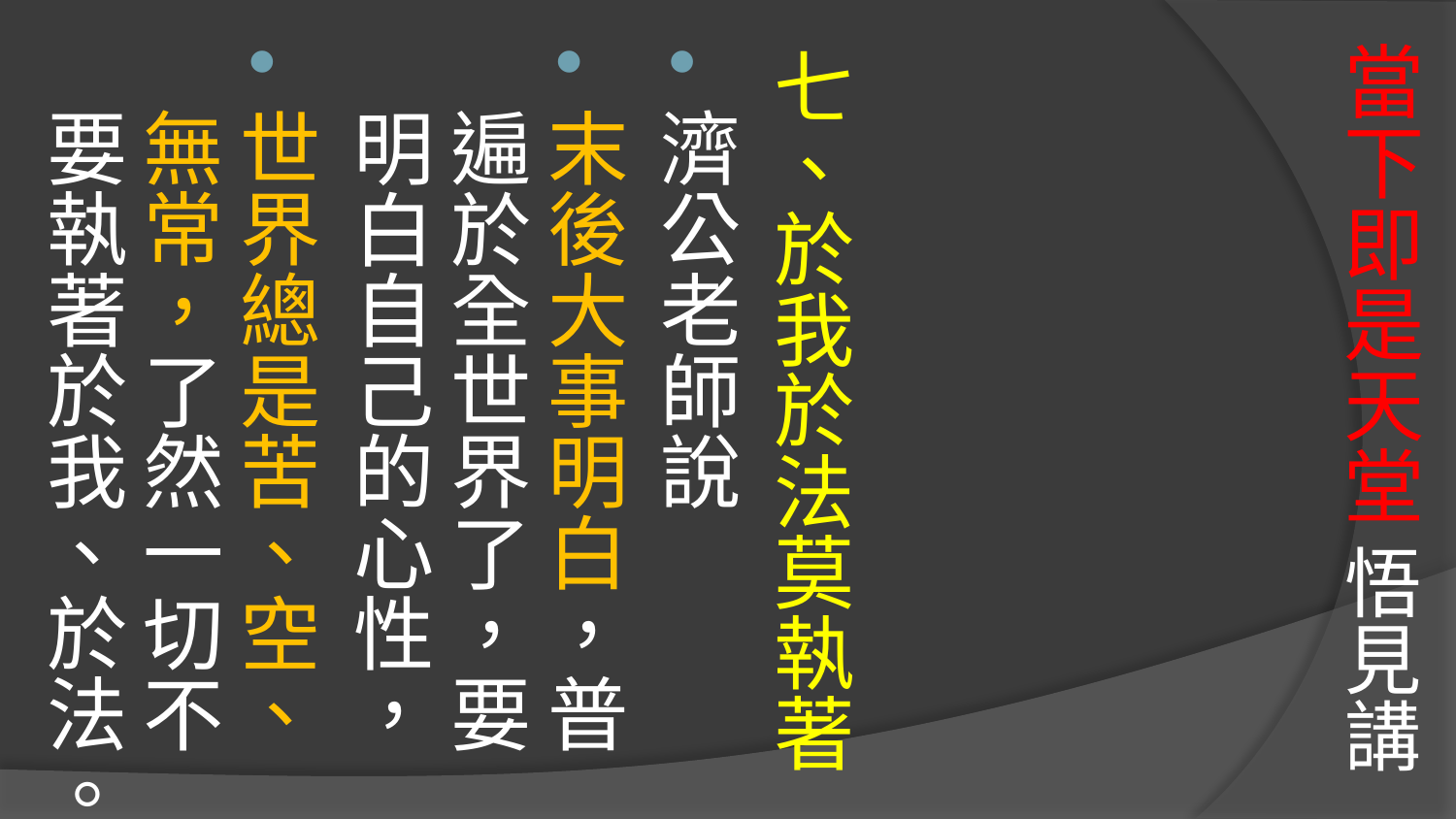

# 當下即是天堂 悟見講
七、於我於法莫執著
濟公老師說
末後大事明白，普遍於全世界了，要明白自己的心性，
世界總是苦、空、無常，了然一切不要執著於我、於法。